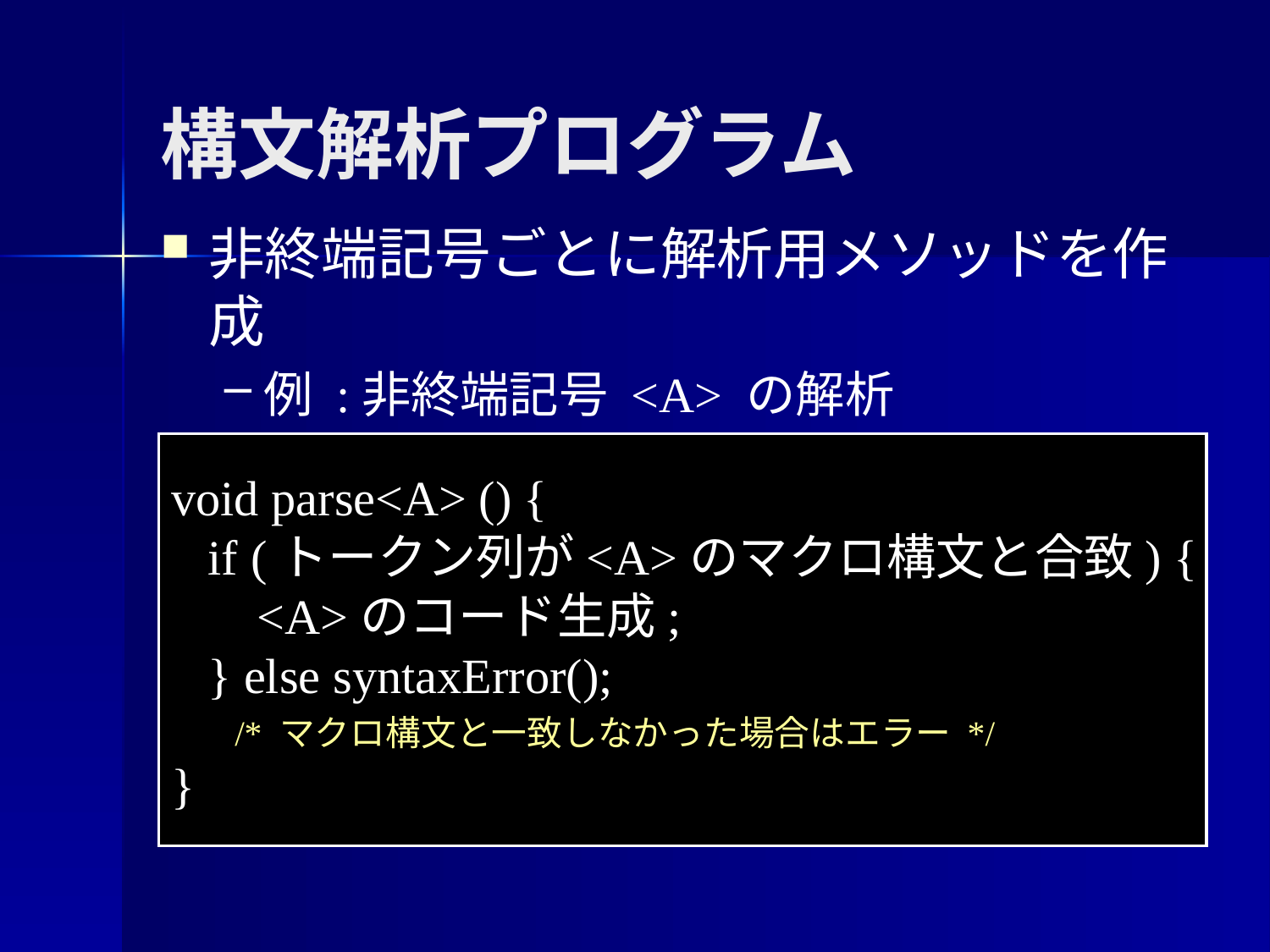

構文解析プログラム
非終端記号ごとに解析用メソッドを作成
例 :非終端記号 <A> の解析
void parse<A> () {
   if (トークン列が<A>のマクロ構文と合致) {
       <A>のコード生成;
   } else syntaxError();
      /* マクロ構文と一致しなかった場合はエラー */
}